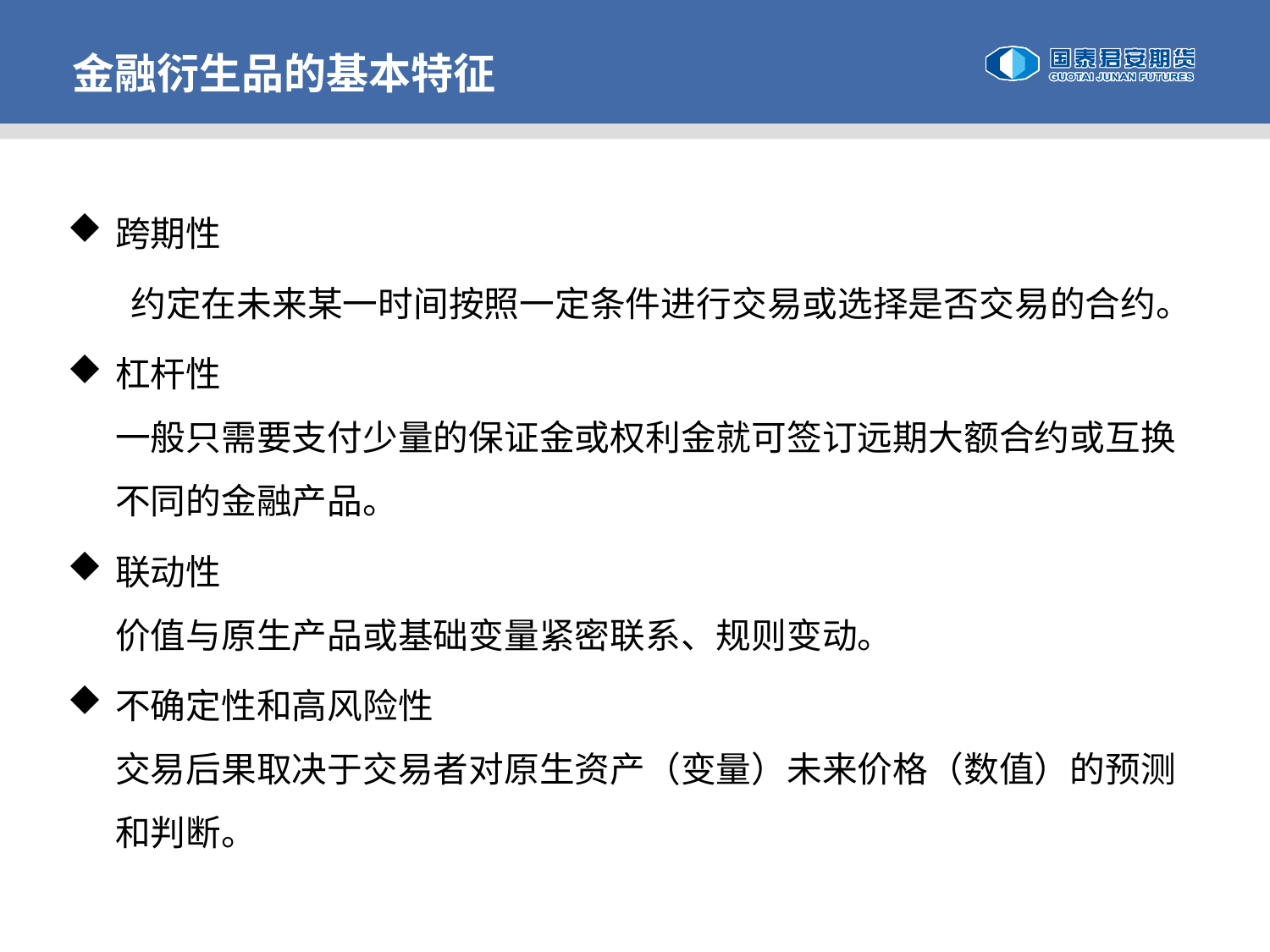

金融衍生品的基本特征
跨期性
       约定在未来某一时间按照一定条件进行交易或选择是否交易的合约。
杠杆性
一般只需要支付少量的保证金或权利金就可签订远期大额合约或互换不同的金融产品。
联动性
价值与原生产品或基础变量紧密联系、规则变动。
不确定性和高风险性
交易后果取决于交易者对原生资产（变量）未来价格（数值）的预测和判断。